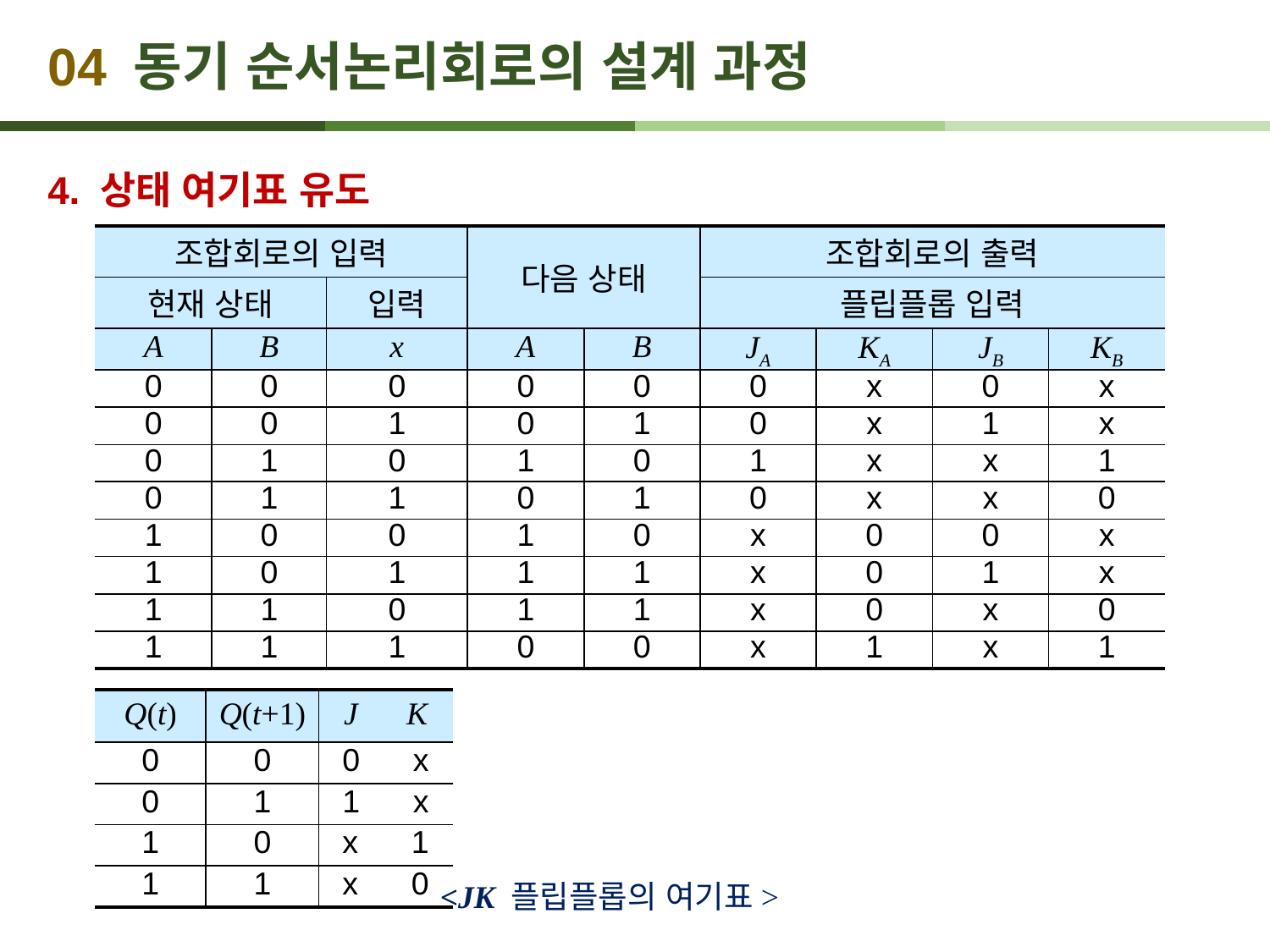

# 04 동기 순서논리회로의 설계 과정
4. 상태 여기표 유도

| 조합회로의 입력 |  |  | 다음 상태 |  | 조합회로의 출력 |  |  |  |
| --- | --- | --- | --- | --- | --- | --- | --- | --- |
| 현재 상태 |  | 입력 |  |  | 플립플롭 입력 |  |  |  |
| A | B | x | A | B | JA | KA | JB | KB |
| 0 | 0 | 0 | 0 | 0 | 0 | x | 0 | x |
| 0 | 0 | 1 | 0 | 1 | 0 | x | 1 | x |
| 0 | 1 | 0 | 1 | 0 | 1 | x | x | 1 |
| 0 | 1 | 1 | 0 | 1 | 0 | x | x | 0 |
| 1 | 0 | 0 | 1 | 0 | x | 0 | 0 | x |
| 1 | 0 | 1 | 1 | 1 | x | 0 | 1 | x |
| 1 | 1 | 0 | 1 | 1 | x | 0 | x | 0 |
| 1 | 1 | 1 | 0 | 0 | x | 1 | x | 1 |
| Q(t) | Q(t+1) | J K |
| --- | --- | --- |
| 0 | 0 | 0 x |
| 0 | 1 | 1 x |
| 1 | 0 | x 1 |
| 1 | 1 | x 0 |
<JK 플립플롭의 여기표>